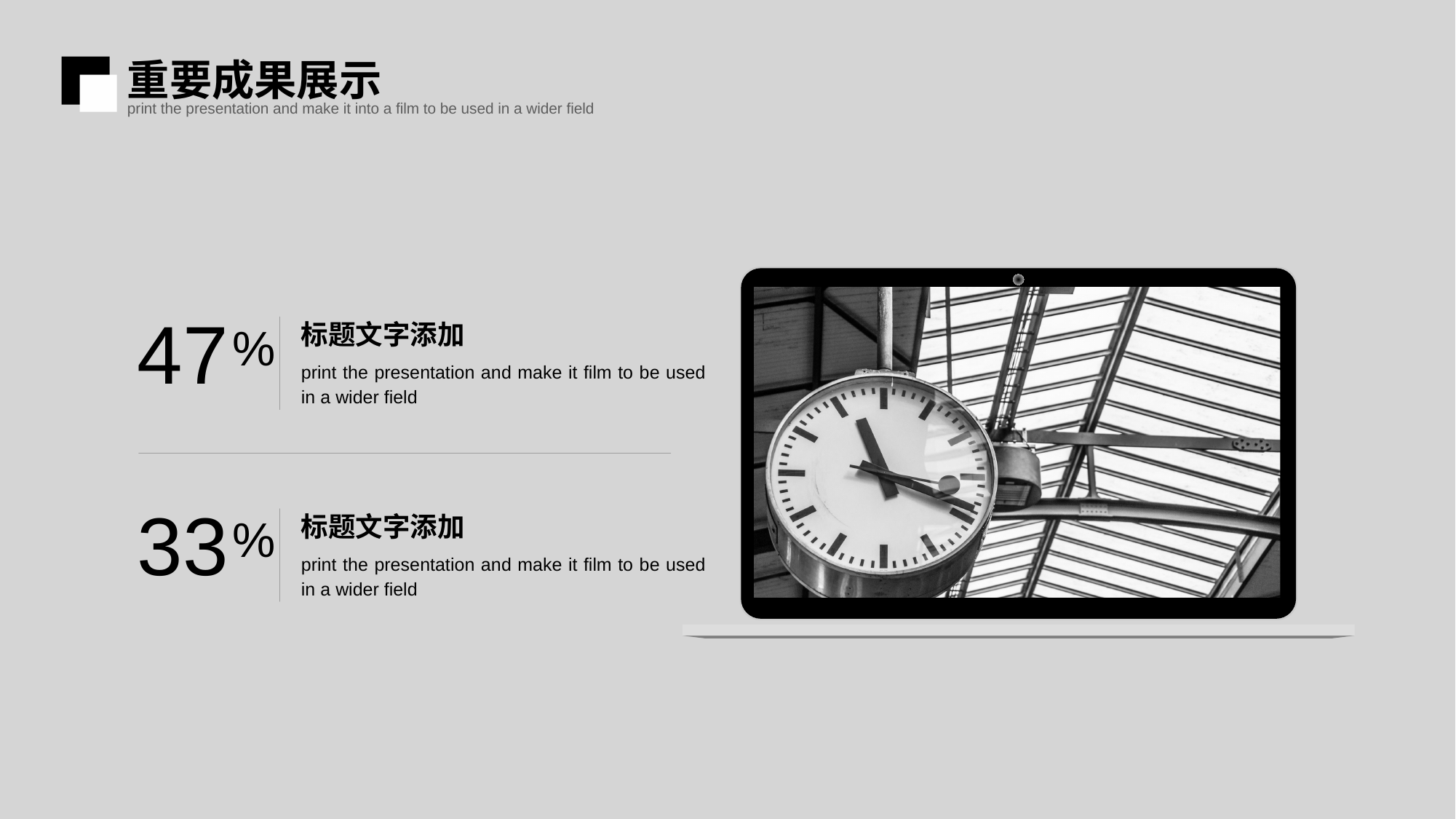

重要成果展示

print the presentation and make it into a film to be used in a wider field

47
%
标题文字添加
print the presentation and make it film to be used in a wider field
33
%
标题文字添加
print the presentation and make it film to be used in a wider field